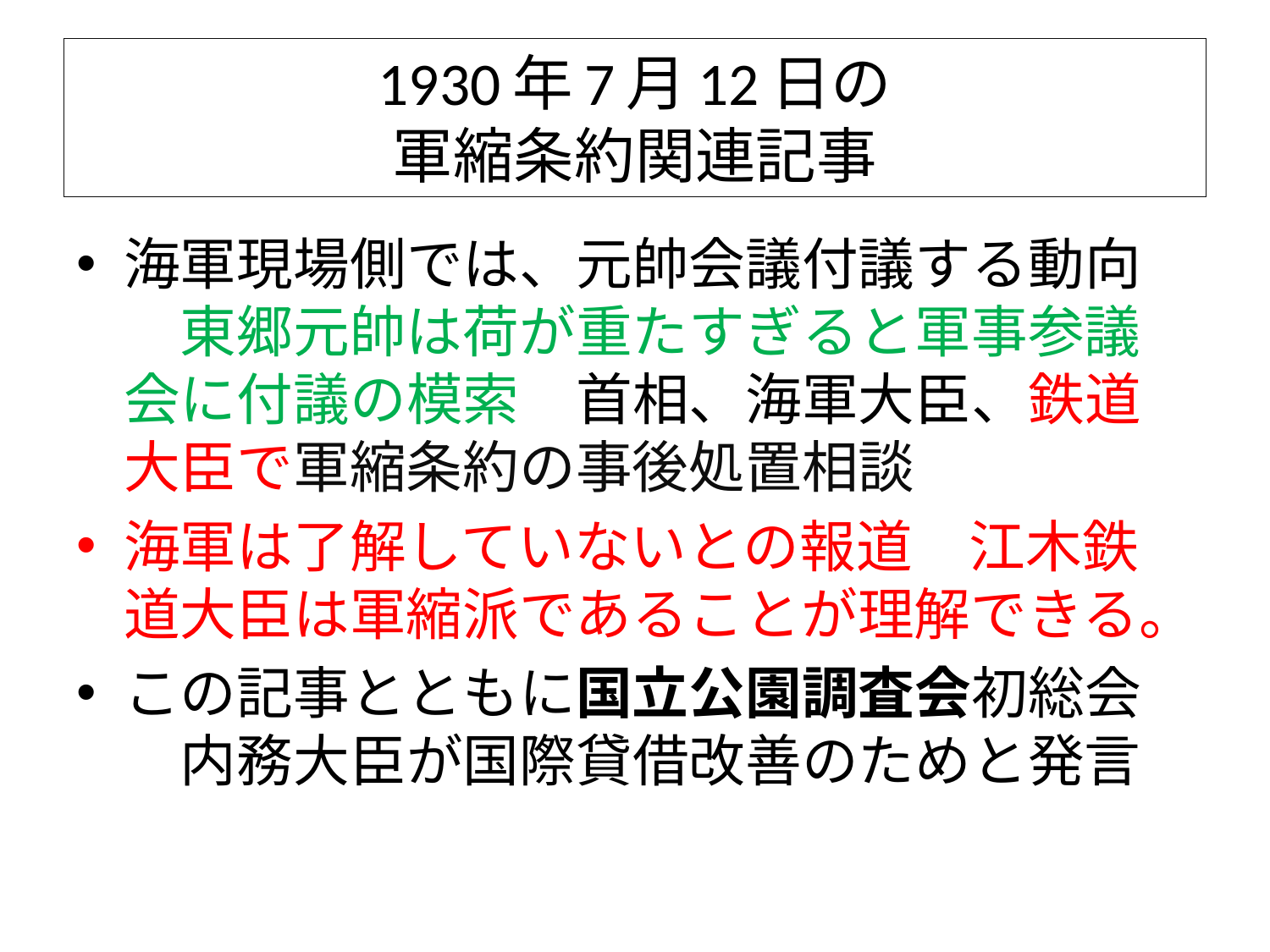

# 1930年7月12日の 軍縮条約関連記事
海軍現場側では、元帥会議付議する動向　東郷元帥は荷が重たすぎると軍事参議会に付議の模索　首相、海軍大臣、鉄道大臣で軍縮条約の事後処置相談
海軍は了解していないとの報道　江木鉄道大臣は軍縮派であることが理解できる。
この記事とともに国立公園調査会初総会　内務大臣が国際貸借改善のためと発言